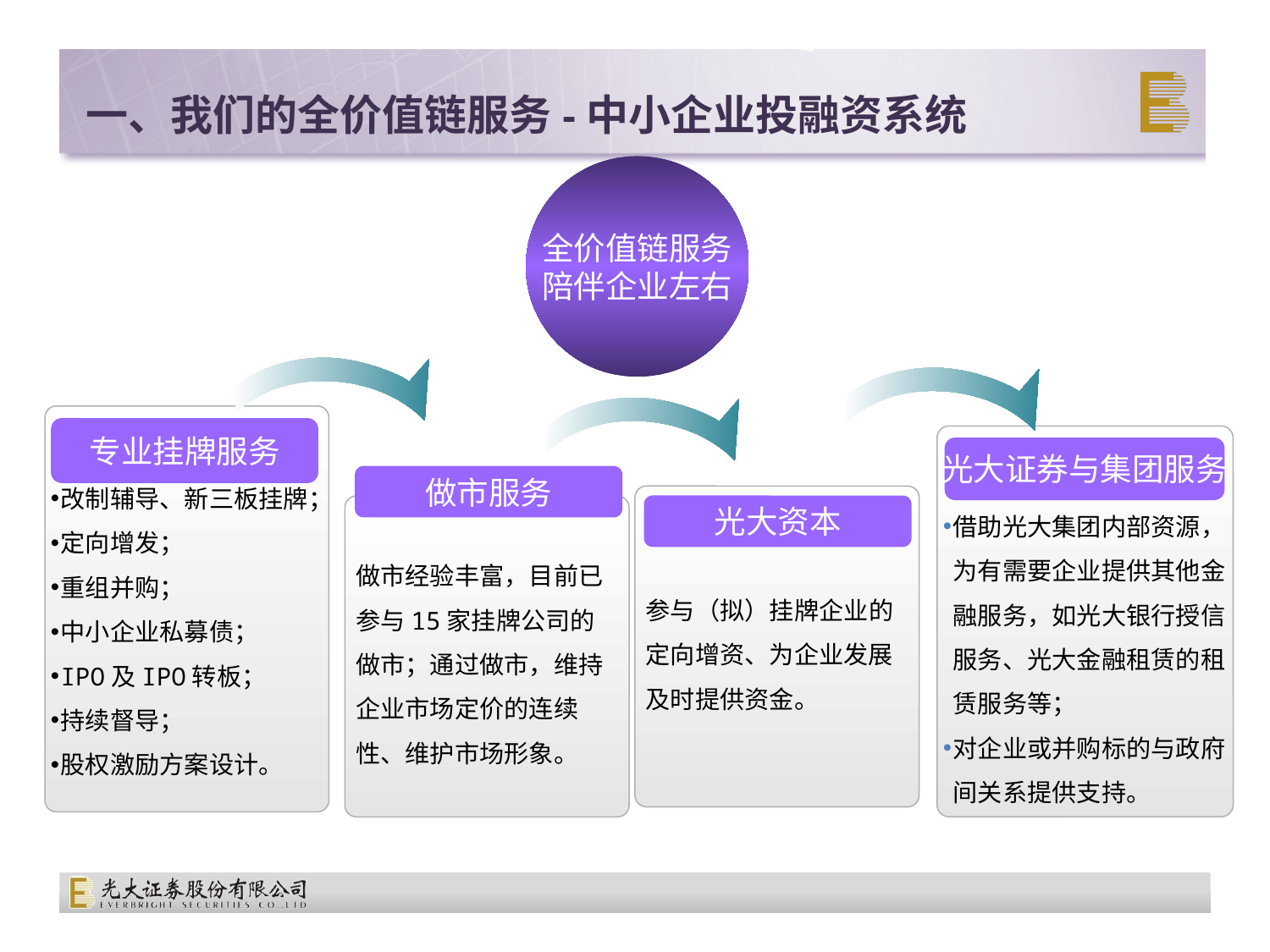

# 一、我们的全价值链服务-中小企业投融资系统
全价值链服务
陪伴企业左右

改制辅导、新三板挂牌；
定向增发；
重组并购；
中小企业私募债；
IPO及IPO转板；
持续督导；
股权激励方案设计。
专业挂牌服务
借助光大集团内部资源，为有需要企业提供其他金融服务，如光大银行授信服务、光大金融租赁的租赁服务等；
对企业或并购标的与政府间关系提供支持。
光大证券与集团服务
做市服务
做市经验丰富，目前已参与15家挂牌公司的做市；通过做市，维持企业市场定价的连续性、维护市场形象。
参与（拟）挂牌企业的定向增资、为企业发展及时提供资金。
光大资本
64